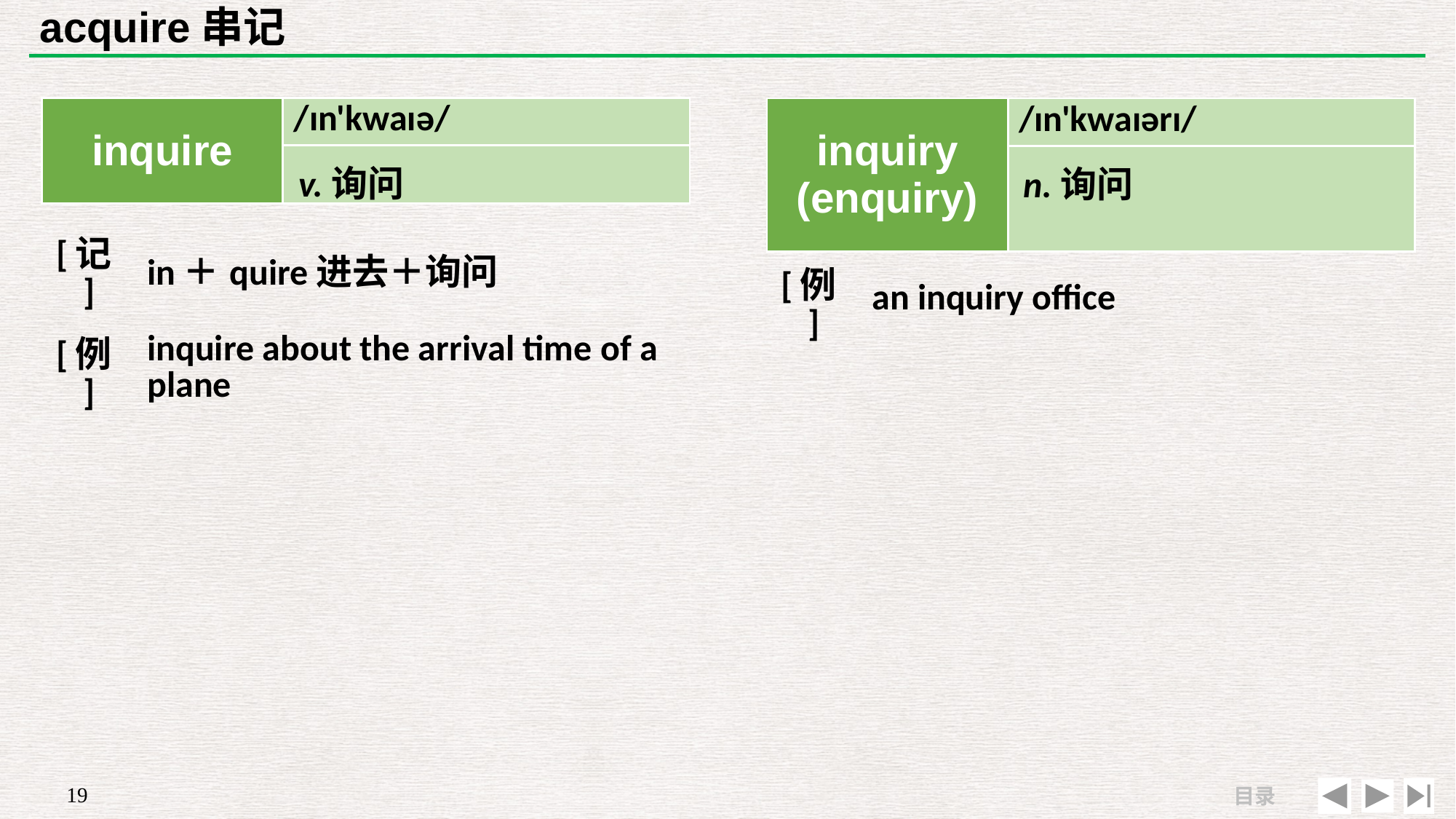

# acquire串记

| inquire | /ɪn'kwaɪə/ |
| --- | --- |
|  |  |
| inquiry (enquiry) | /ɪn'kwaɪərɪ/ |
| --- | --- |
|  |  |
v.询问
n.询问
|  |  |
| --- | --- |
| [例] | an inquiry office |
| [记] | in＋quire进去＋询问 |
| --- | --- |
| [例] | inquire about the arrival time of a plane |